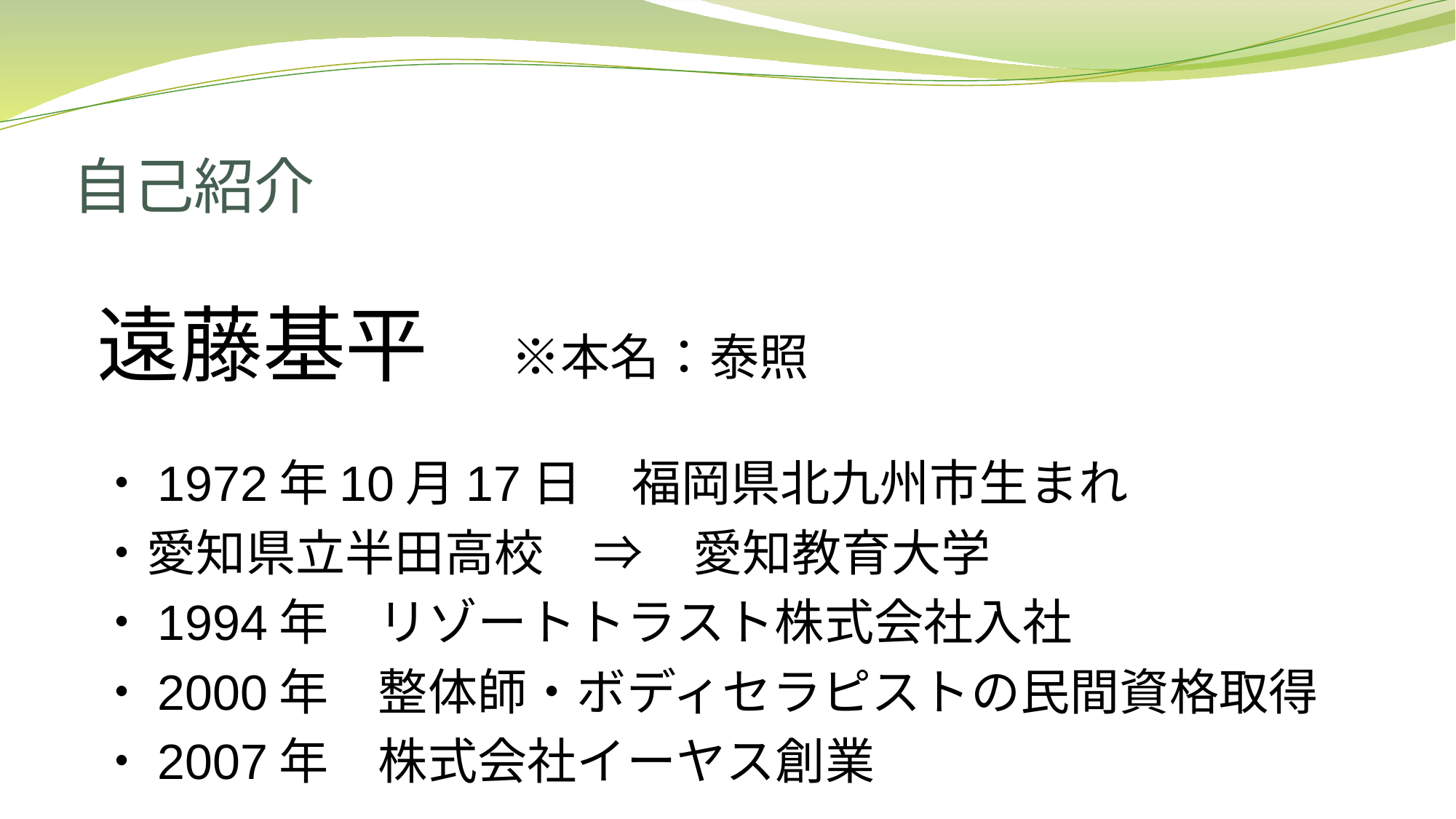

# 自己紹介
遠藤基平　※本名：泰照

・1972年10月17日　福岡県北九州市生まれ
・愛知県立半田高校　⇒　愛知教育大学
・1994年　リゾートトラスト株式会社入社
・2000年　整体師・ボディセラピストの民間資格取得
・2007年　株式会社イーヤス創業